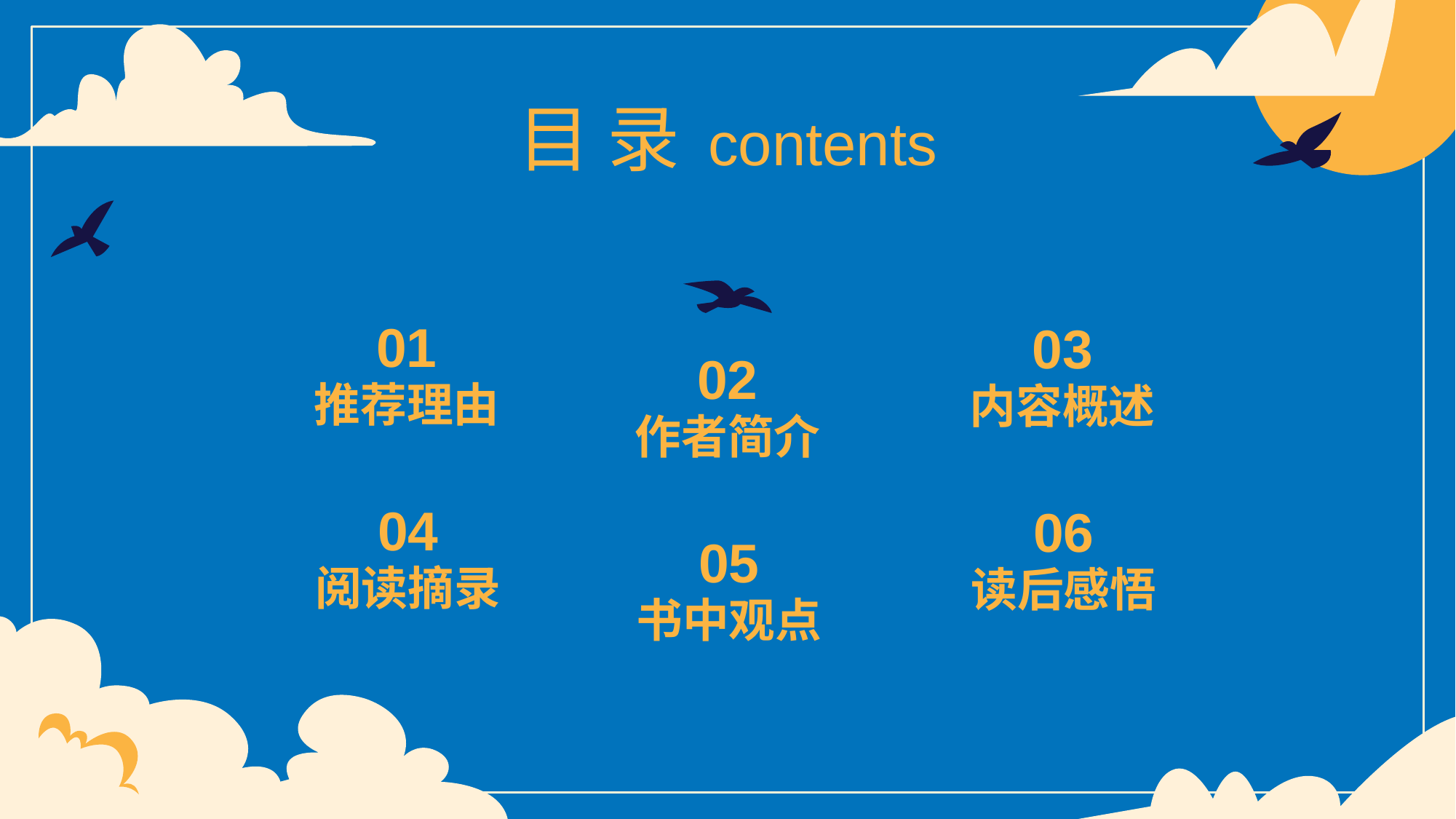

目 录 contents
01
03
02
# 推荐理由
内容概述
作者简介
04
06
05
阅读摘录
读后感悟
书中观点